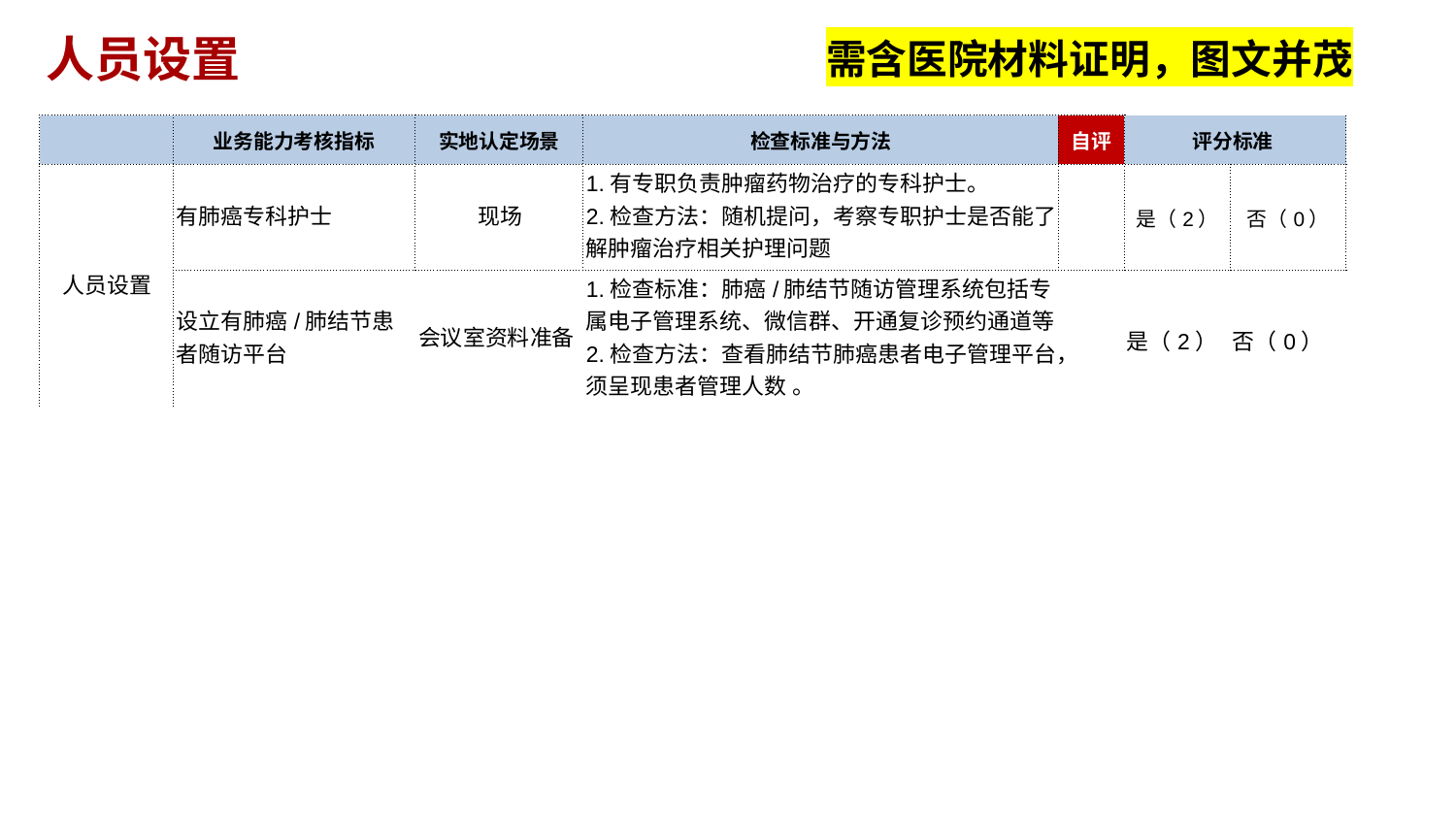

人员设置
需含医院材料证明，图文并茂
|  | 业务能力考核指标 | 实地认定场景 | 检查标准与方法 | 自评 | 评分标准 |  |
| --- | --- | --- | --- | --- | --- | --- |
| 人员设置 | 有肺癌专科护士 | 现场 | 1.有专职负责肿瘤药物治疗的专科护士。 2.检查方法：随机提问，考察专职护士是否能了解肿瘤治疗相关护理问题 |  | 是（2） | 否（0） |
|  | 设立有肺癌/肺结节患者随访平台 | 会议室资料准备 | 1.检查标准：肺癌/肺结节随访管理系统包括专属电子管理系统、微信群、开通复诊预约通道等 2.检查方法：查看肺结节肺癌患者电子管理平台，须呈现患者管理人数 。 |  | 是（2） | 否（0） |
63